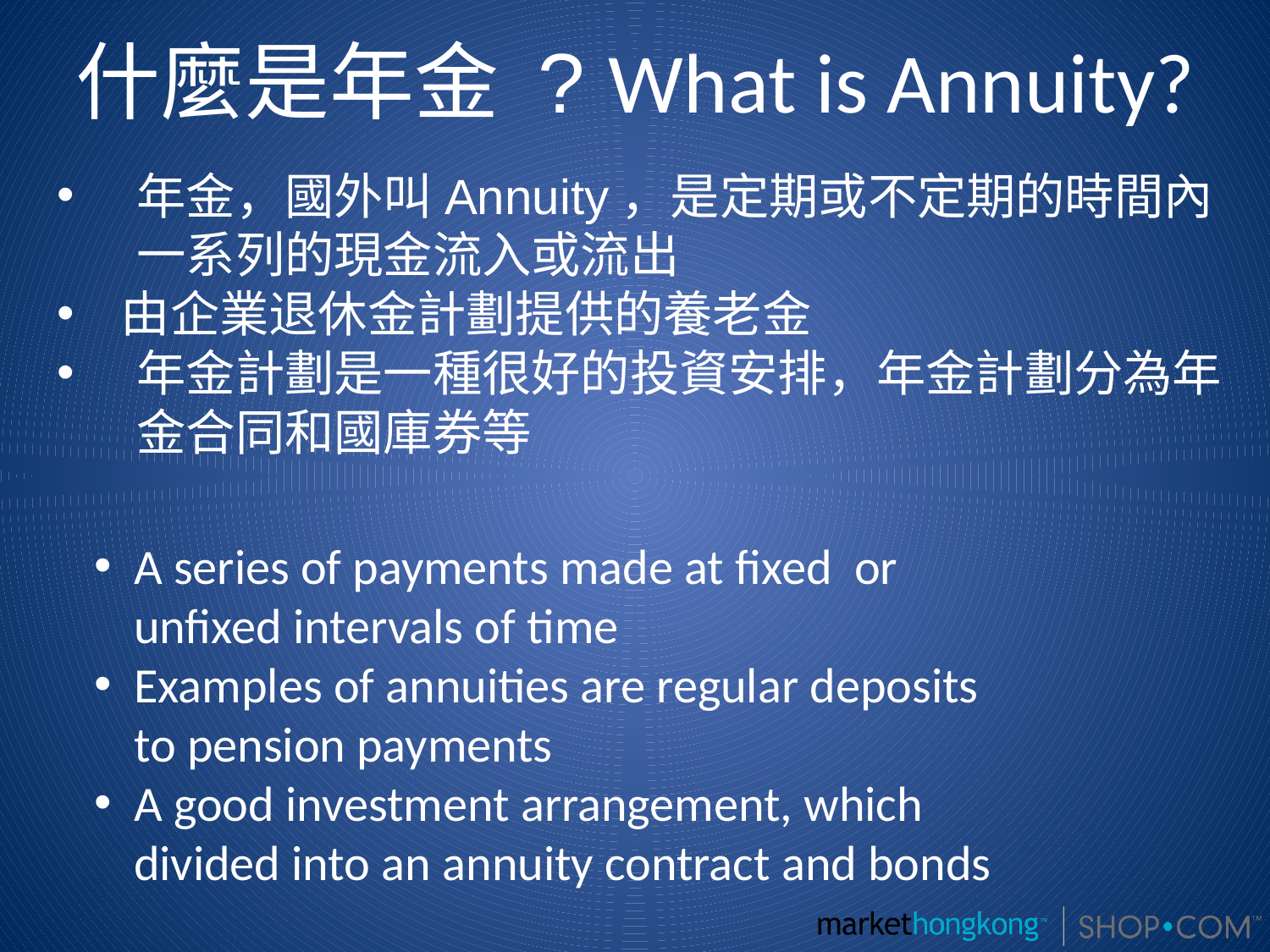

# 什麼是年金 ? What is Annuity?
年金，國外叫Annuity，是定期或不定期的時間內一系列的現金流入或流出
由企業退休金計劃提供的養老金
年金計劃是一種很好的投資安排，年金計劃分為年金合同和國庫券等
A series of payments made at fixed  or unfixed intervals of time
Examples of annuities are regular deposits to pension payments
A good investment arrangement, which divided into an annuity contract and bonds